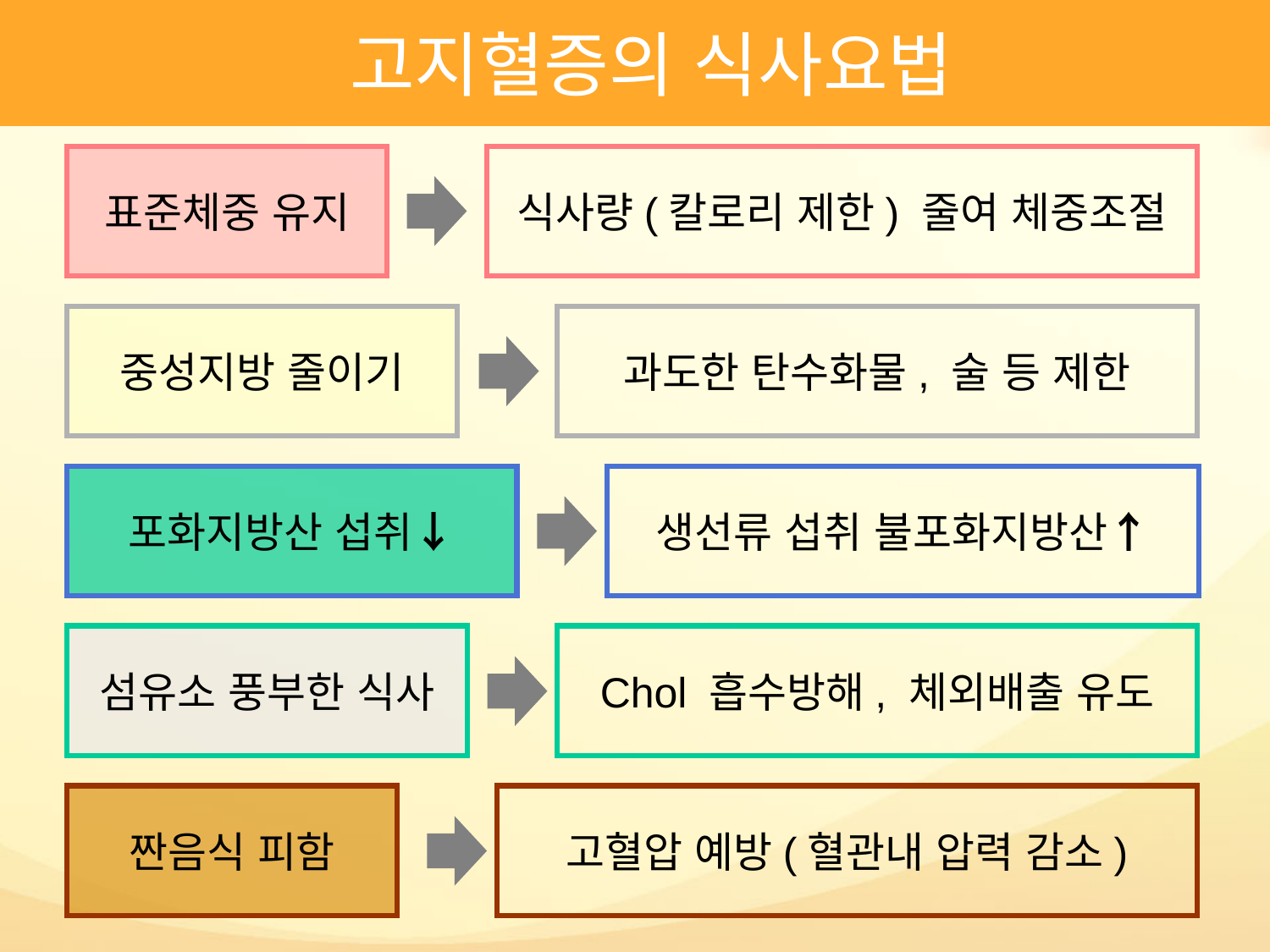

고지혈증의 식사요법
#
표준체중 유지

중성지방 줄이기

포화지방산 섭취↓

섬유소 풍부한 식사

짠음식 피함

식사량(칼로리 제한) 줄여 체중조절
과도한 탄수화물, 술 등 제한
생선류 섭취 불포화지방산↑
Chol 흡수방해, 체외배출 유도
고혈압 예방(혈관내 압력 감소)